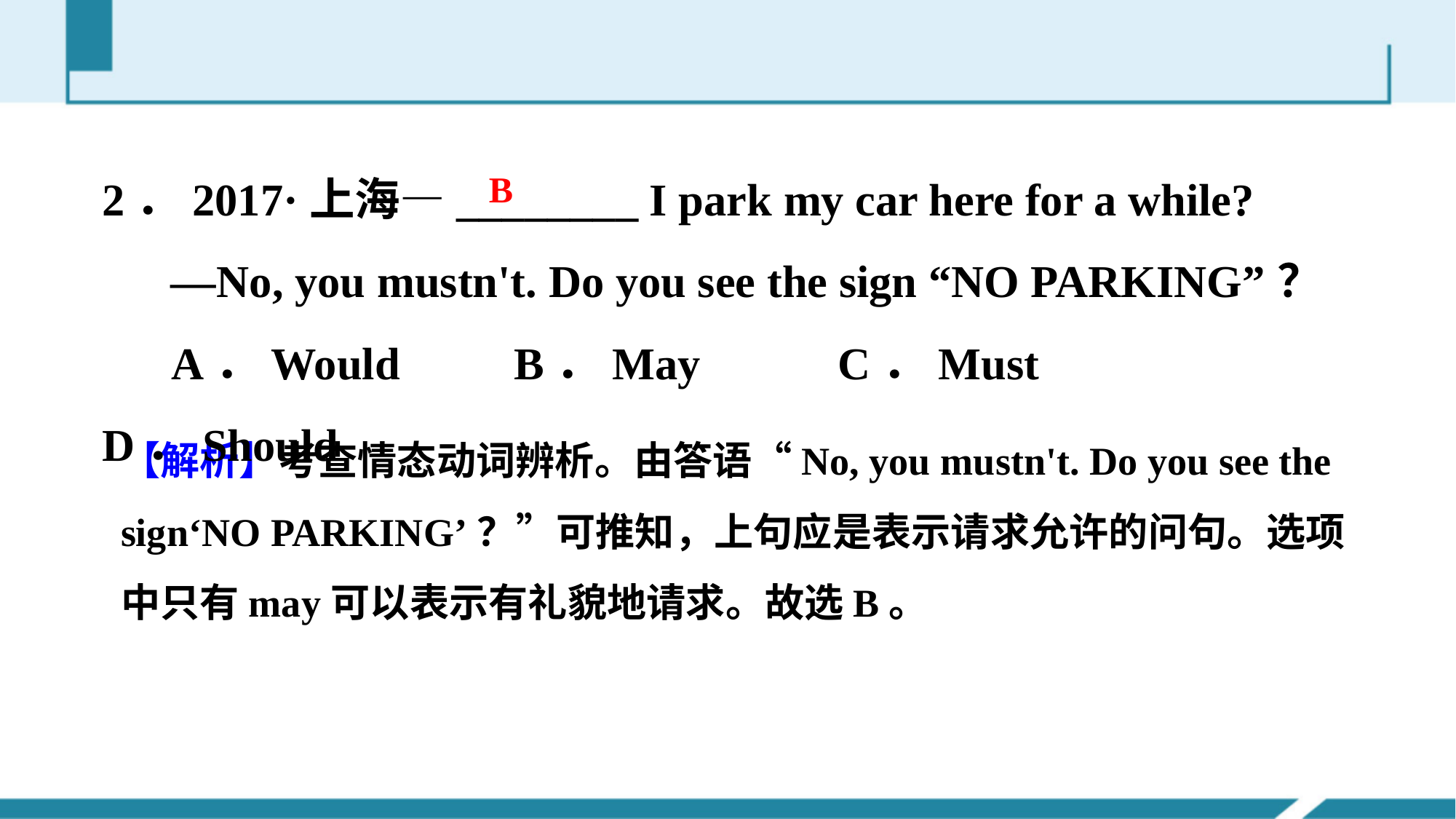

2．2017·上海—________ I park my car here for a while?
      —No, you mustn't. Do you see the sign “NO PARKING”？
      A．Would          B．May            C．Must            D．Should
B
【解析】考查情态动词辨析。由答语“No, you mustn't. Do you see the sign‘NO PARKING’？”可推知，上句应是表示请求允许的问句。选项中只有may可以表示有礼貌地请求。故选B。